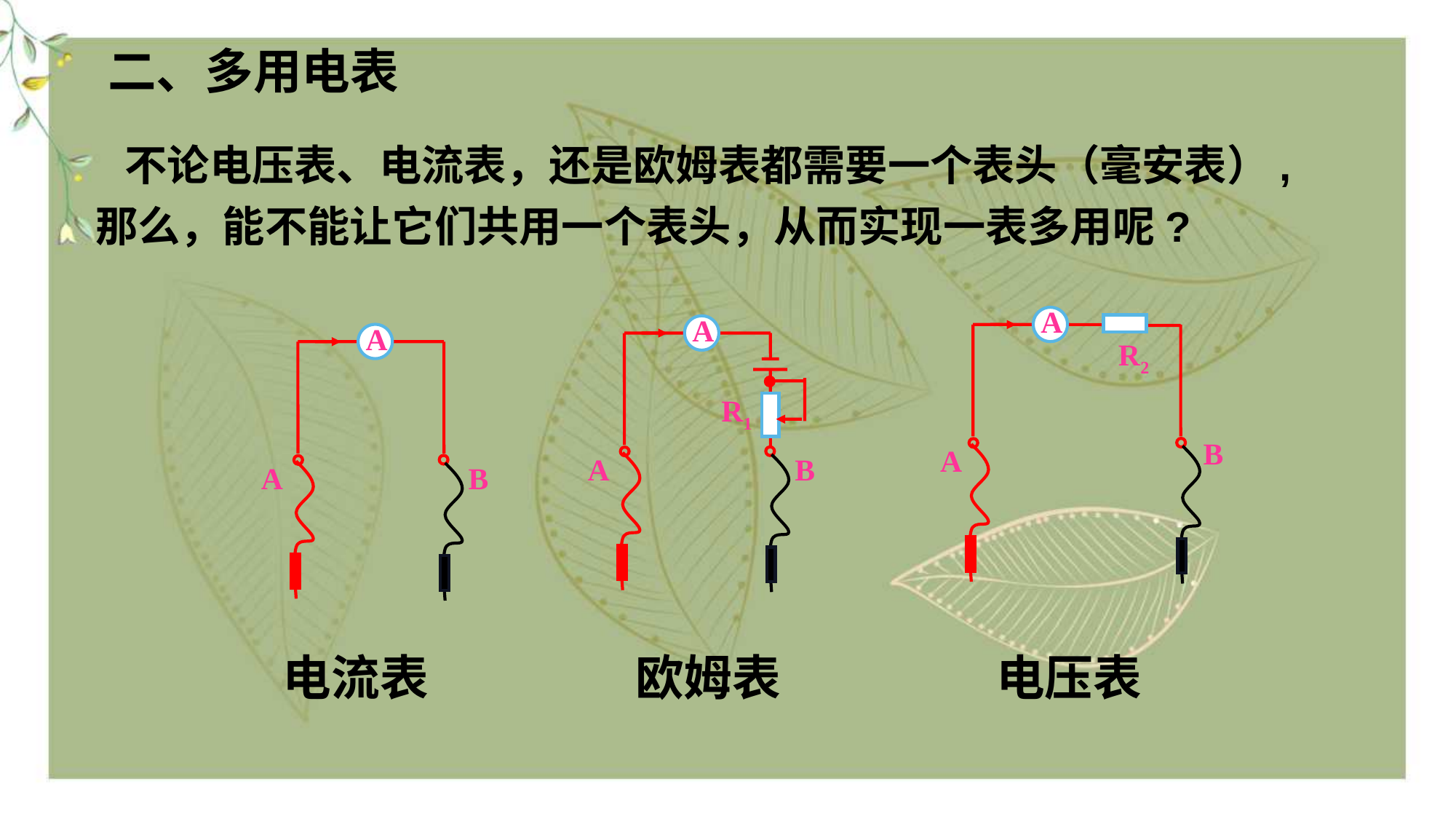

二、多用电表
  不论电压表、电流表，还是欧姆表都需要一个表头（毫安表）,那么，能不能让它们共用一个表头，从而实现一表多用呢?
A

R2
B
A

A

R1

A
B

A

A
B

电流表
欧姆表
电压表